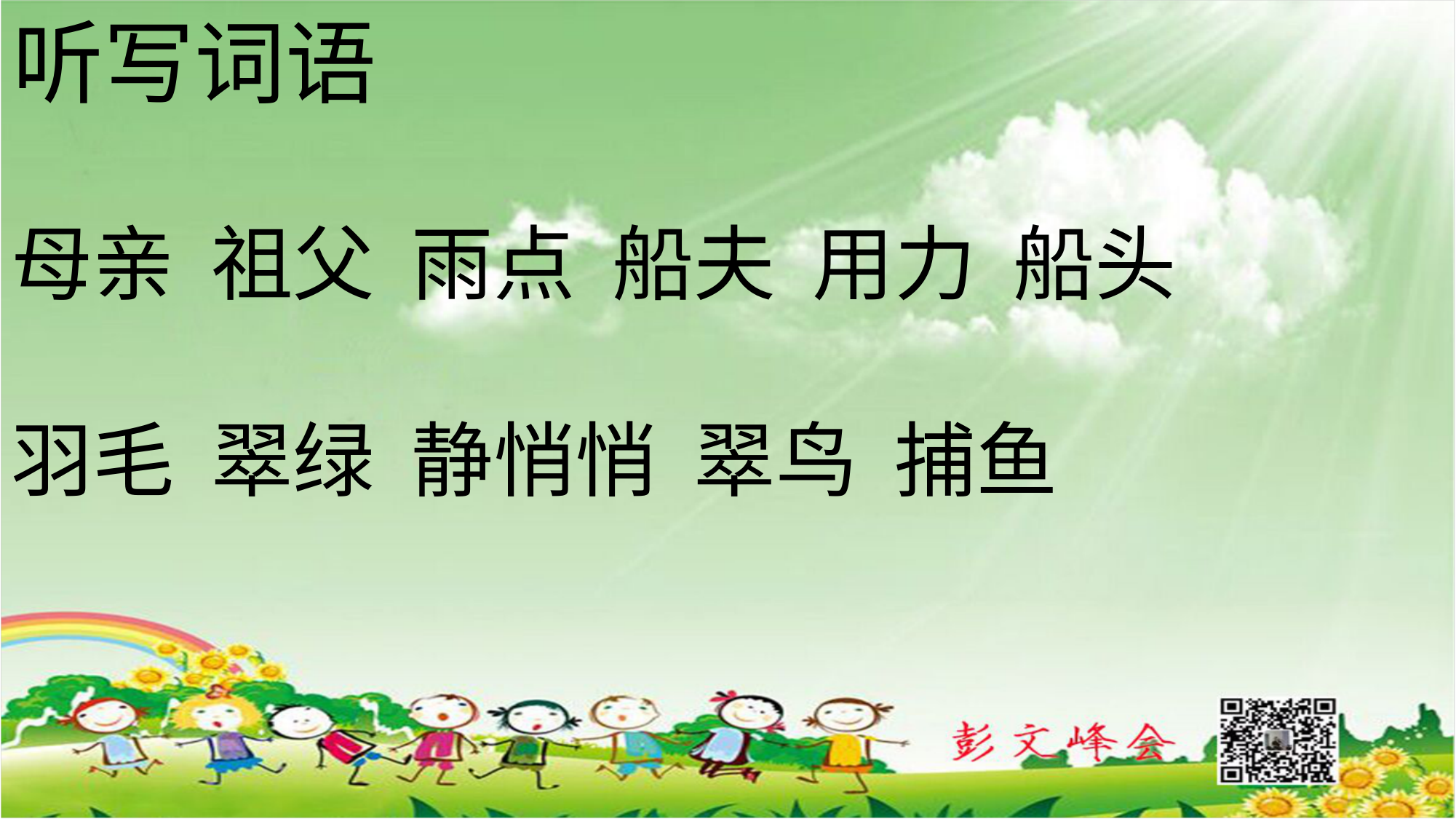

听写词语
母亲  祖父  雨点  船夫  用力  船头

羽毛  翠绿  静悄悄  翠鸟  捕鱼